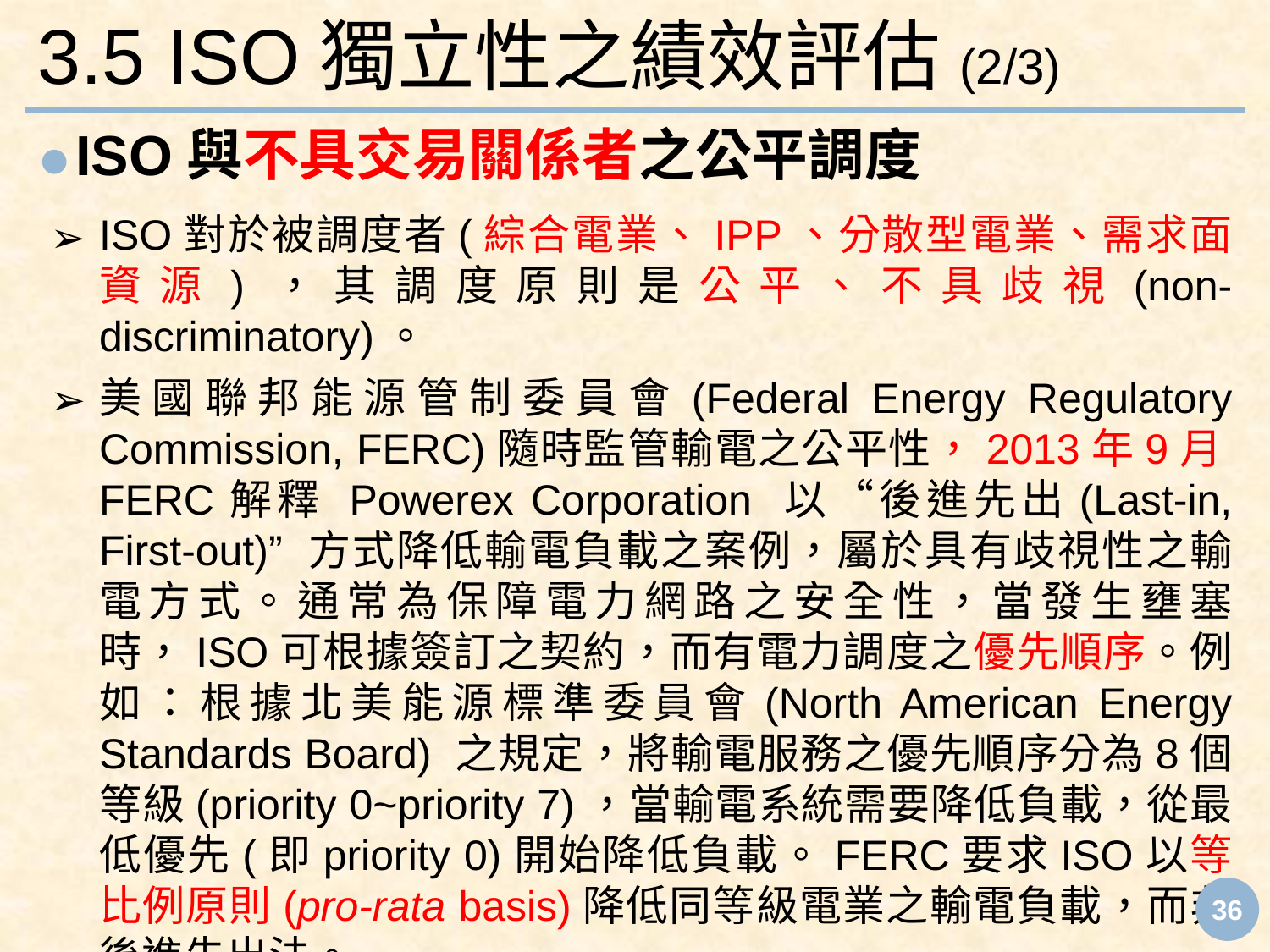

# 3.5 ISO獨立性之績效評估(2/3)
ISO與不具交易關係者之公平調度
ISO對於被調度者(綜合電業、IPP、分散型電業、需求面資源)，其調度原則是公平、不具歧視(non-discriminatory)。
美國聯邦能源管制委員會(Federal Energy Regulatory Commission, FERC)隨時監管輸電之公平性，2013年9月FERC解釋 Powerex Corporation 以“後進先出(Last-in, First-out)” 方式降低輸電負載之案例，屬於具有歧視性之輸電方式。通常為保障電力網路之安全性，當發生壅塞時，ISO可根據簽訂之契約，而有電力調度之優先順序。例如：根據北美能源標準委員會(North American Energy Standards Board) 之規定，將輸電服務之優先順序分為8個等級(priority 0~priority 7)，當輸電系統需要降低負載，從最低優先(即priority 0)開始降低負載。FERC要求ISO以等比例原則(pro-rata basis)降低同等級電業之輸電負載，而非後進先出法。

36